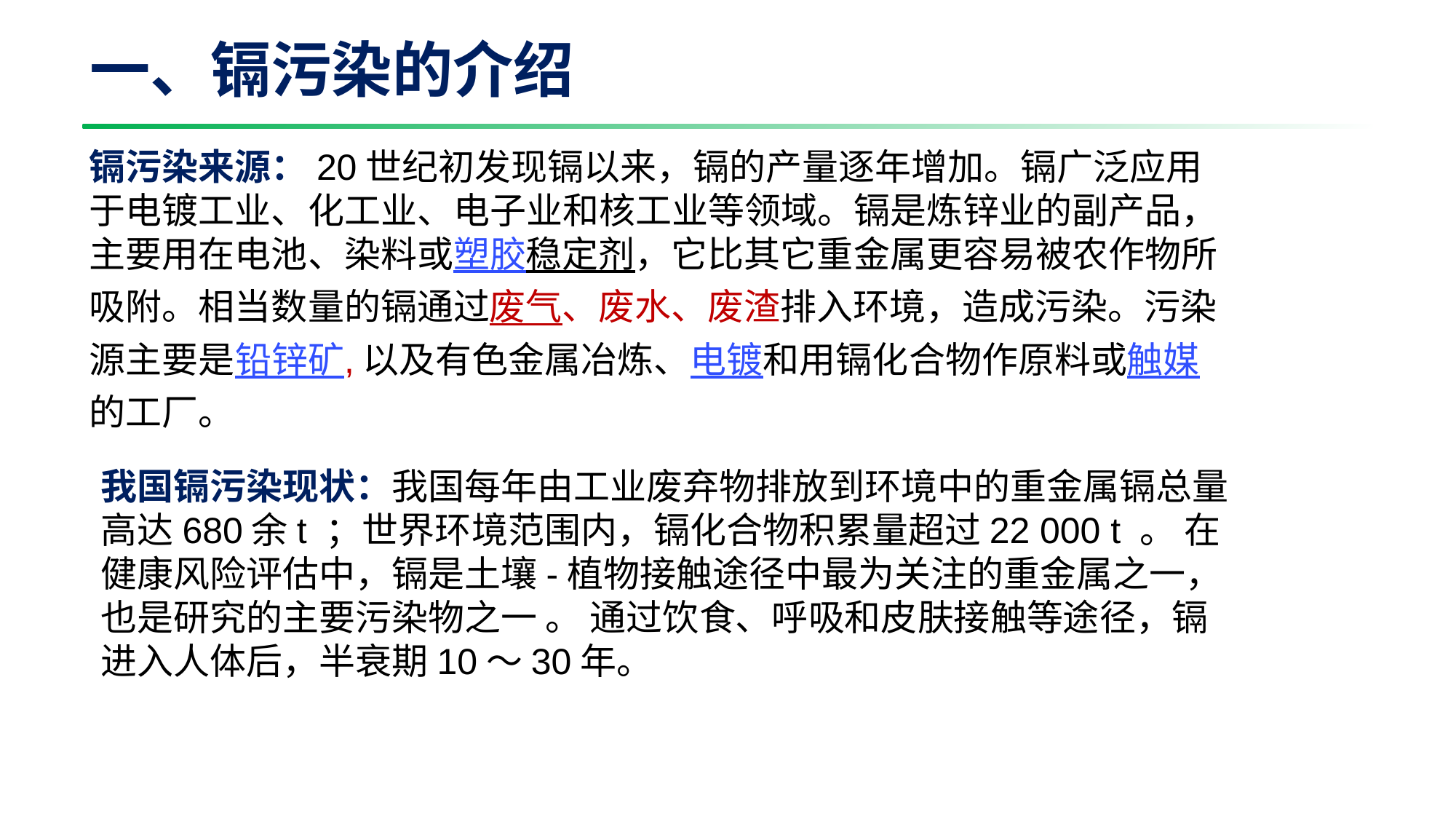

一、镉污染的介绍
镉污染来源：20世纪初发现镉以来，镉的产量逐年增加。镉广泛应用于电镀工业、化工业、电子业和核工业等领域。镉是炼锌业的副产品，主要用在电池、染料或塑胶稳定剂，它比其它重金属更容易被农作物所吸附。相当数量的镉通过废气、废水、废渣排入环境，造成污染。污染源主要是铅锌矿,以及有色金属冶炼、电镀和用镉化合物作原料或触媒的工厂。

我国镉污染现状：我国每年由工业废弃物排放到环境中的重金属镉总量高达680余t ；世界环境范围内，镉化合物积累量超过22 000 t 。 在健康风险评估中，镉是土壤-植物接触途径中最为关注的重金属之一，也是研究的主要污染物之一 。 通过饮食、呼吸和皮肤接触等途径，镉进入人体后，半衰期10～30年。